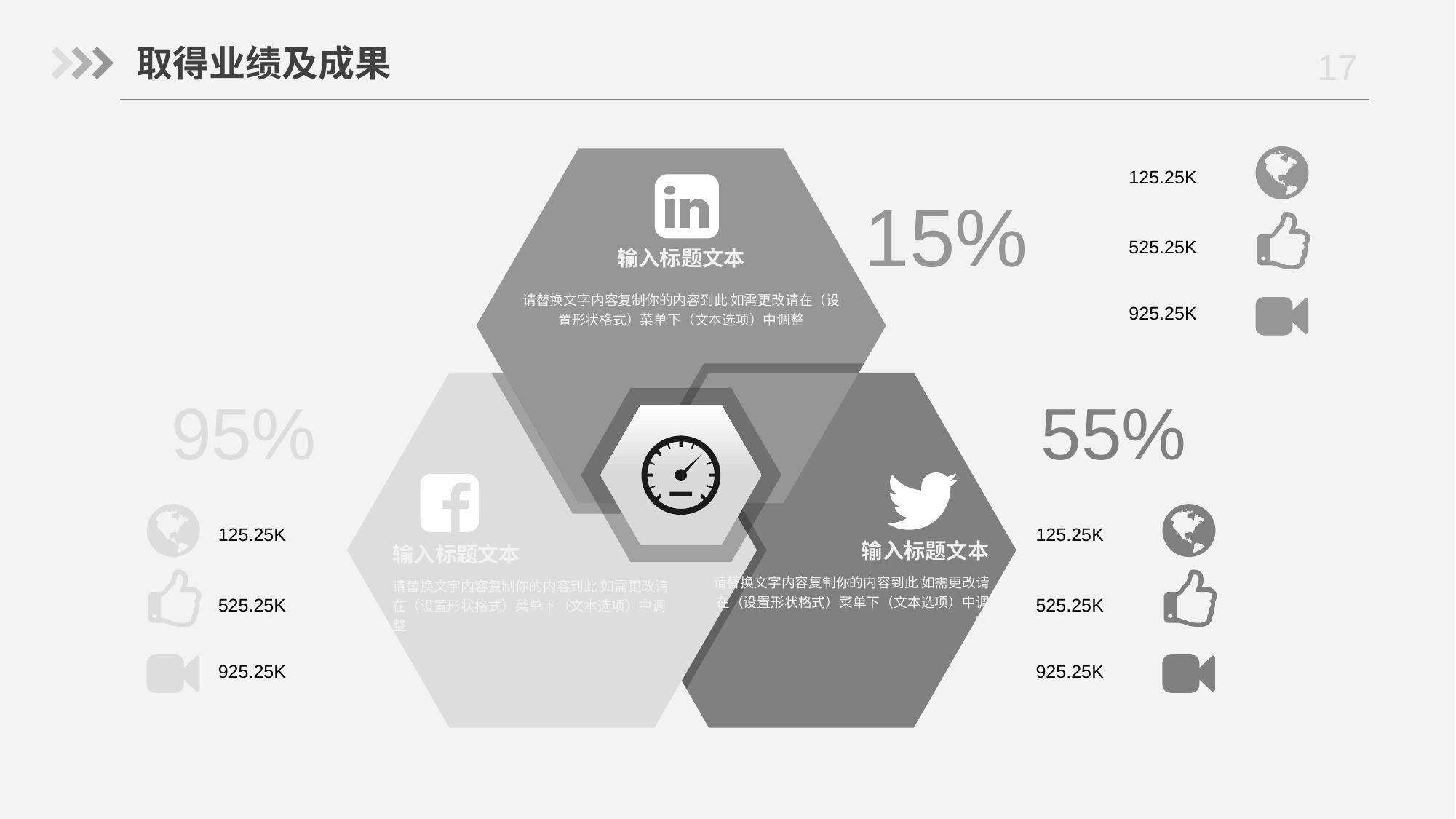

125.25K
15%

525.25K

925.25K

输入标题文本
请替换文字内容复制你的内容到此 如需更改请在（设置形状格式）菜单下（文本选项）中调整

输入标题文本
请替换文字内容复制你的内容到此 如需更改请在（设置形状格式）菜单下（文本选项）中调整
输入标题文本
请替换文字内容复制你的内容到此 如需更改请在（设置形状格式）菜单下（文本选项）中调整

95%

125.25K

525.25K

925.25K
55%

125.25K

525.25K

925.25K